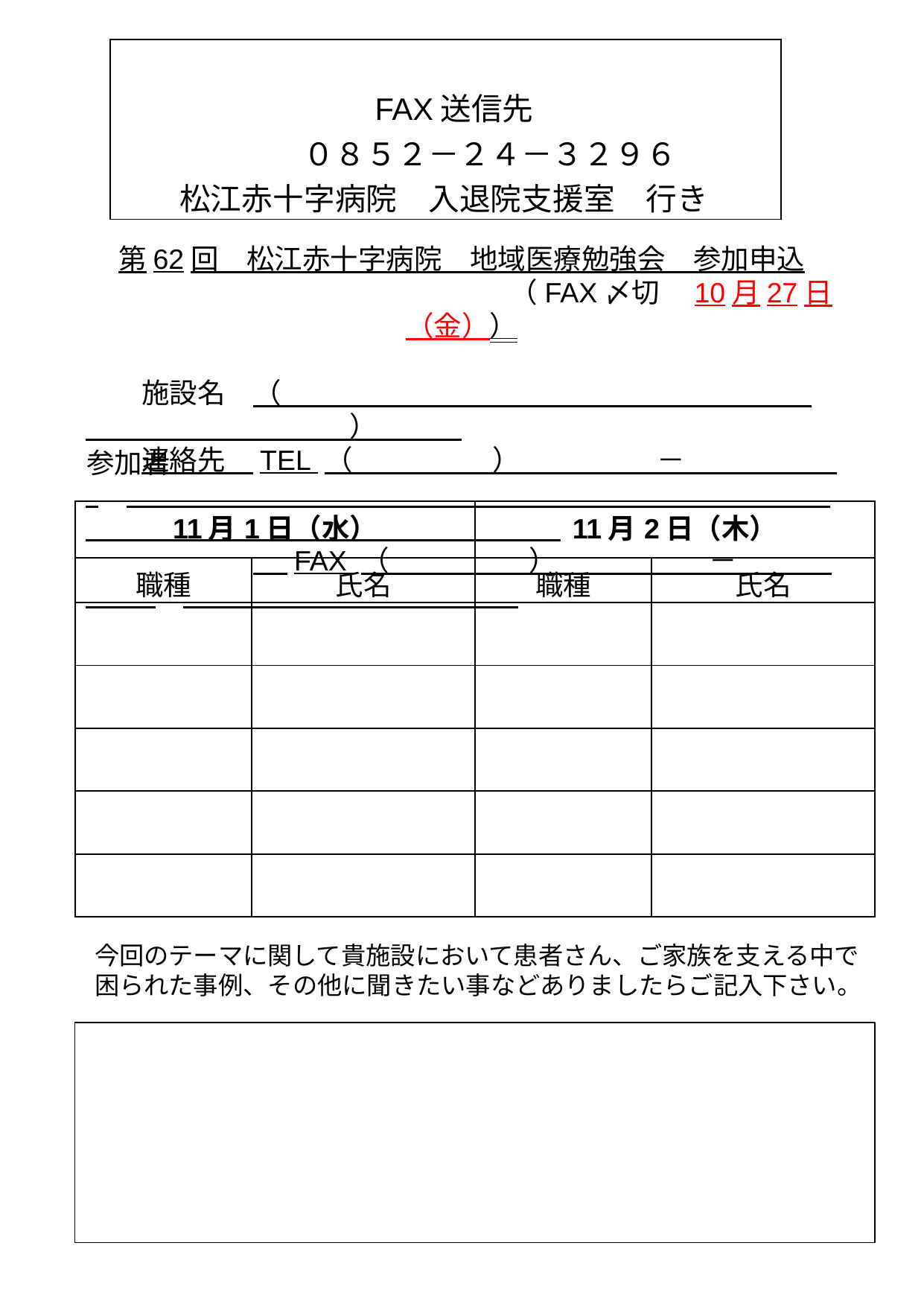

| FAX送信先 ０８５２－２４－３２９６ 松江赤十字病院　入退院支援室　行き |
| --- |
第62回　松江赤十字病院　地域医療勉強会　参加申込
　　　　　　　　　　　　　　　（FAX〆切　10月27日（金））

　　施設名　（　　　　　　　　　　　　　　　　　　　　　　　　　　　　  ）
　　連絡先　TEL （　　　　　）　　　　    －                           －
　　　　　　　 FAX （　　　　　）　　　　　  －                           －
参加者
| 11月1日（水） |  | 11月2日（木） |  |
| --- | --- | --- | --- |
| 職種 | 氏名 | 職種 | 氏名 |
|  |  |  |  |
|  |  |  |  |
|  |  |  |  |
|  |  |  |  |
|  |  |  |  |
今回のテーマに関して貴施設において患者さん、ご家族を支える中で
困られた事例、その他に聞きたい事などありましたらご記入下さい。